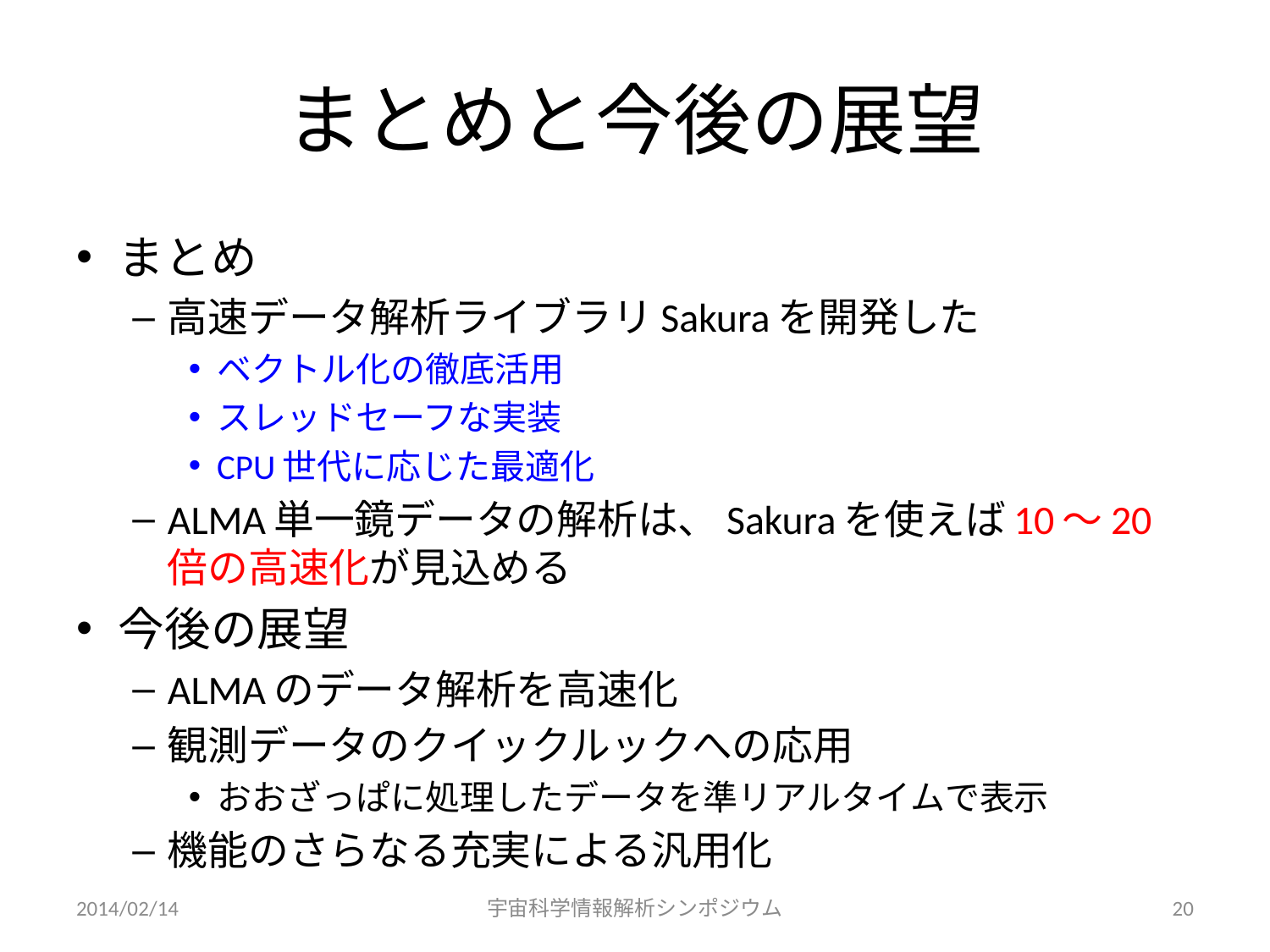

# まとめと今後の展望
まとめ
高速データ解析ライブラリSakuraを開発した
ベクトル化の徹底活用
スレッドセーフな実装
CPU世代に応じた最適化
ALMA単一鏡データの解析は、Sakuraを使えば10〜20倍の高速化が見込める
今後の展望
ALMAのデータ解析を高速化
観測データのクイックルックへの応用
おおざっぱに処理したデータを準リアルタイムで表示
機能のさらなる充実による汎用化
2014/02/14
宇宙科学情報解析シンポジウム
20